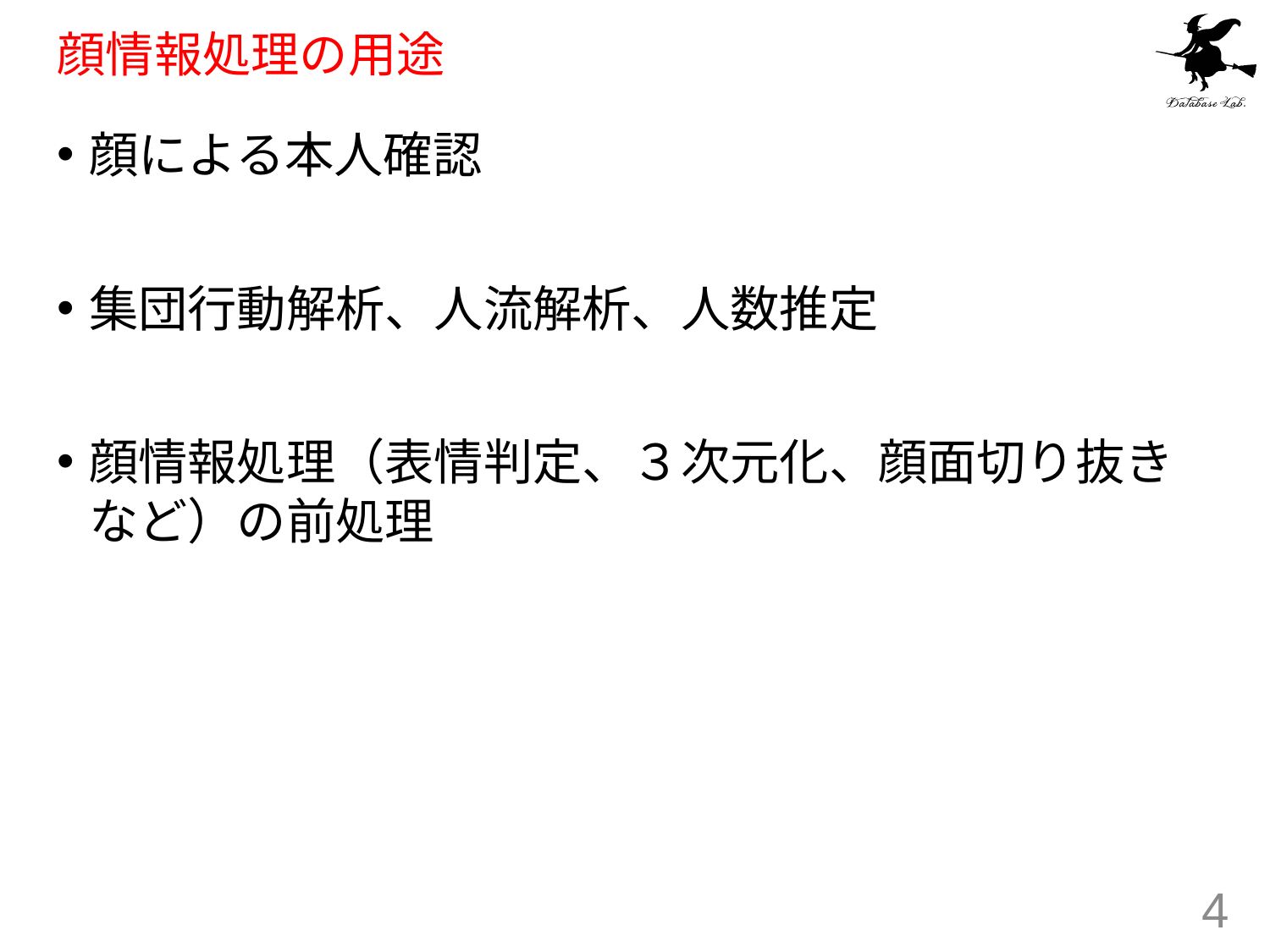

# 顔情報処理の用途
顔による本人確認

集団行動解析、人流解析、人数推定

顔情報処理（表情判定、３次元化、顔面切り抜きなど）の前処理
4